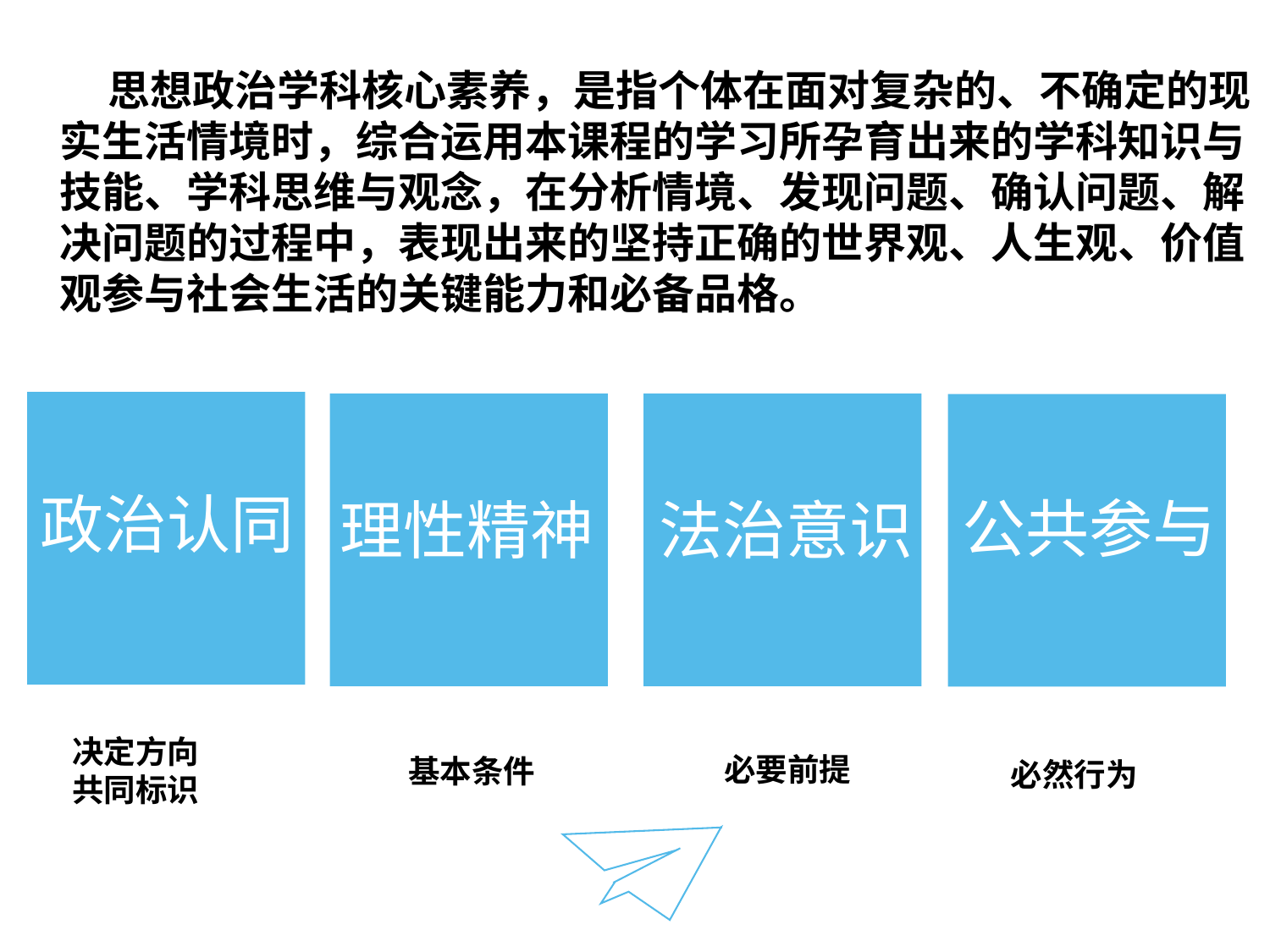

思想政治学科核心素养，是指个体在面对复杂的、不确定的现实生活情境时，综合运用本课程的学习所孕育出来的学科知识与技能、学科思维与观念，在分析情境、发现问题、确认问题、解决问题的过程中，表现出来的坚持正确的世界观、人生观、价值观参与社会生活的关键能力和必备品格。
04
HEADLINE HERE
Thought for customer service "is the sacred mission of hi design.

政治认同
公共参与
法治意识
理性精神
HEADLINE HERE
Thought for customer service "is the sacred mission of hi design.
决定方向
共同标识
必要前提
基本条件
必然行为